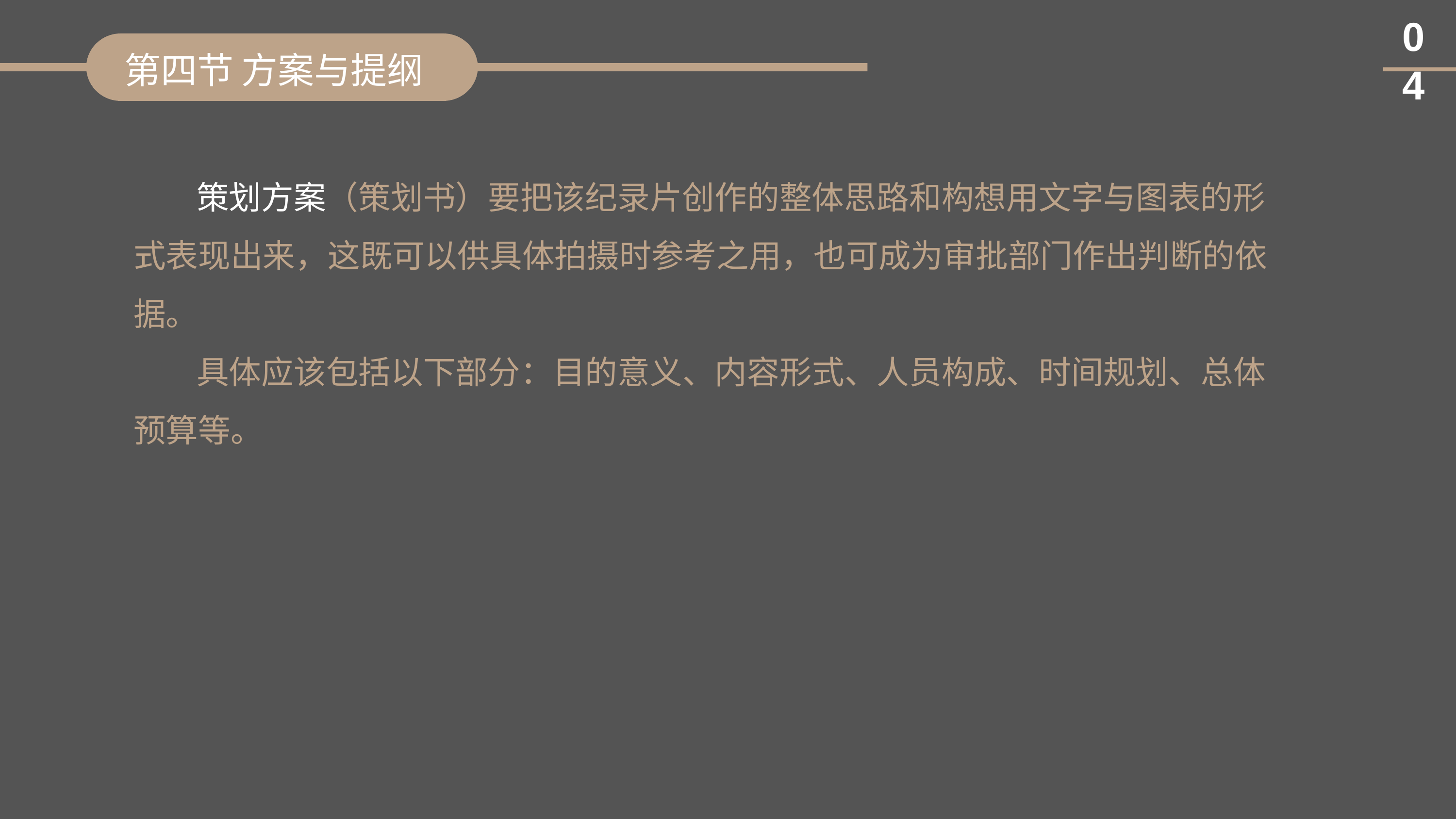

04

第四节 方案与提纲

策划方案（策划书）要把该纪录片创作的整体思路和构想用文字与图表的形式表现出来，这既可以供具体拍摄时参考之用，也可成为审批部门作出判断的依据。
具体应该包括以下部分：目的意义、内容形式、人员构成、时间规划、总体预算等。